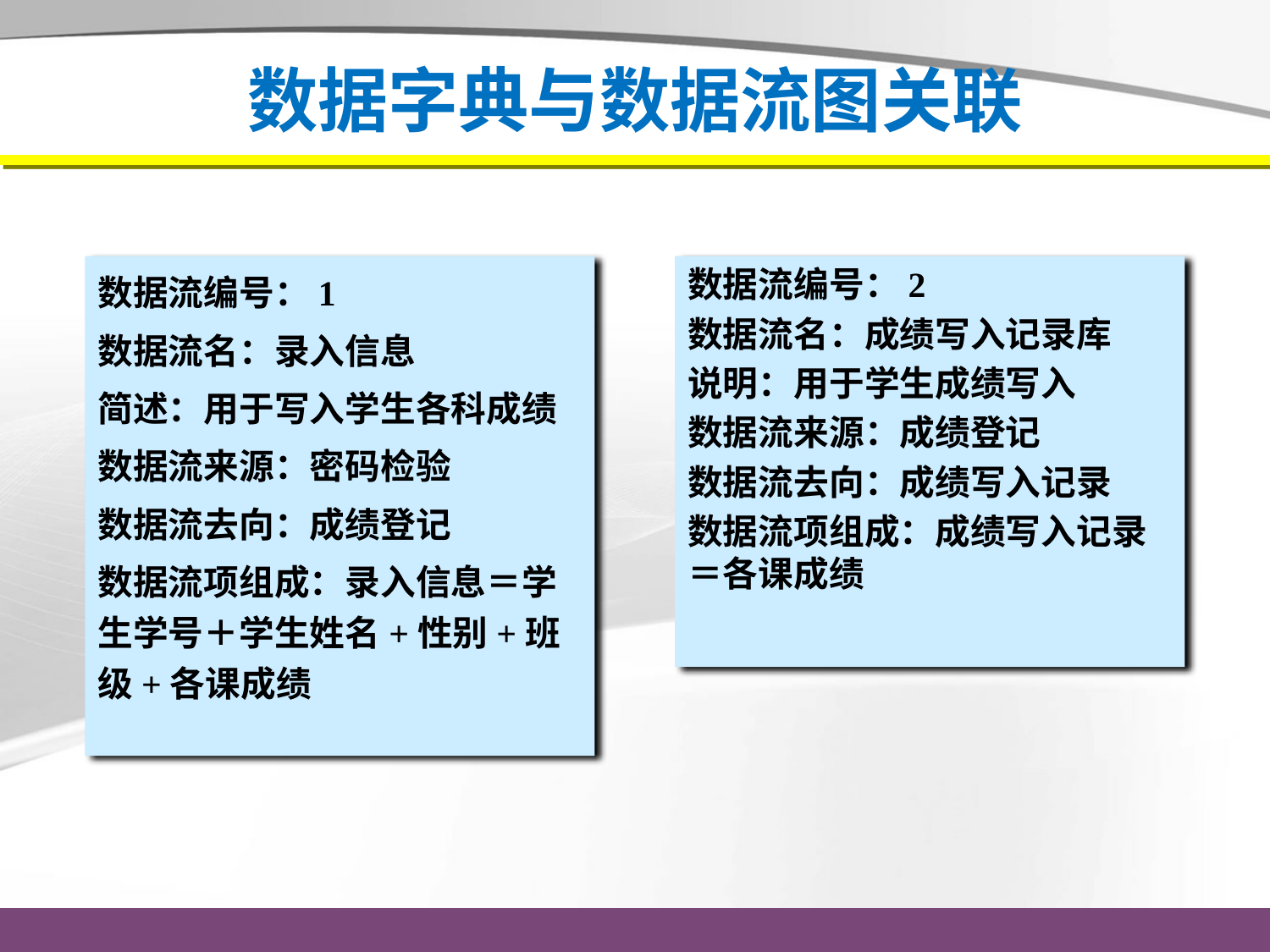

# 数据字典与数据流图关联
数据流编号：1
数据流名：录入信息
简述：用于写入学生各科成绩
数据流来源：密码检验
数据流去向：成绩登记
数据流项组成：录入信息＝学生学号＋学生姓名+性别+班级+各课成绩
数据流编号：2
数据流名：成绩写入记录库
说明：用于学生成绩写入
数据流来源：成绩登记
数据流去向：成绩写入记录
数据流项组成：成绩写入记录＝各课成绩